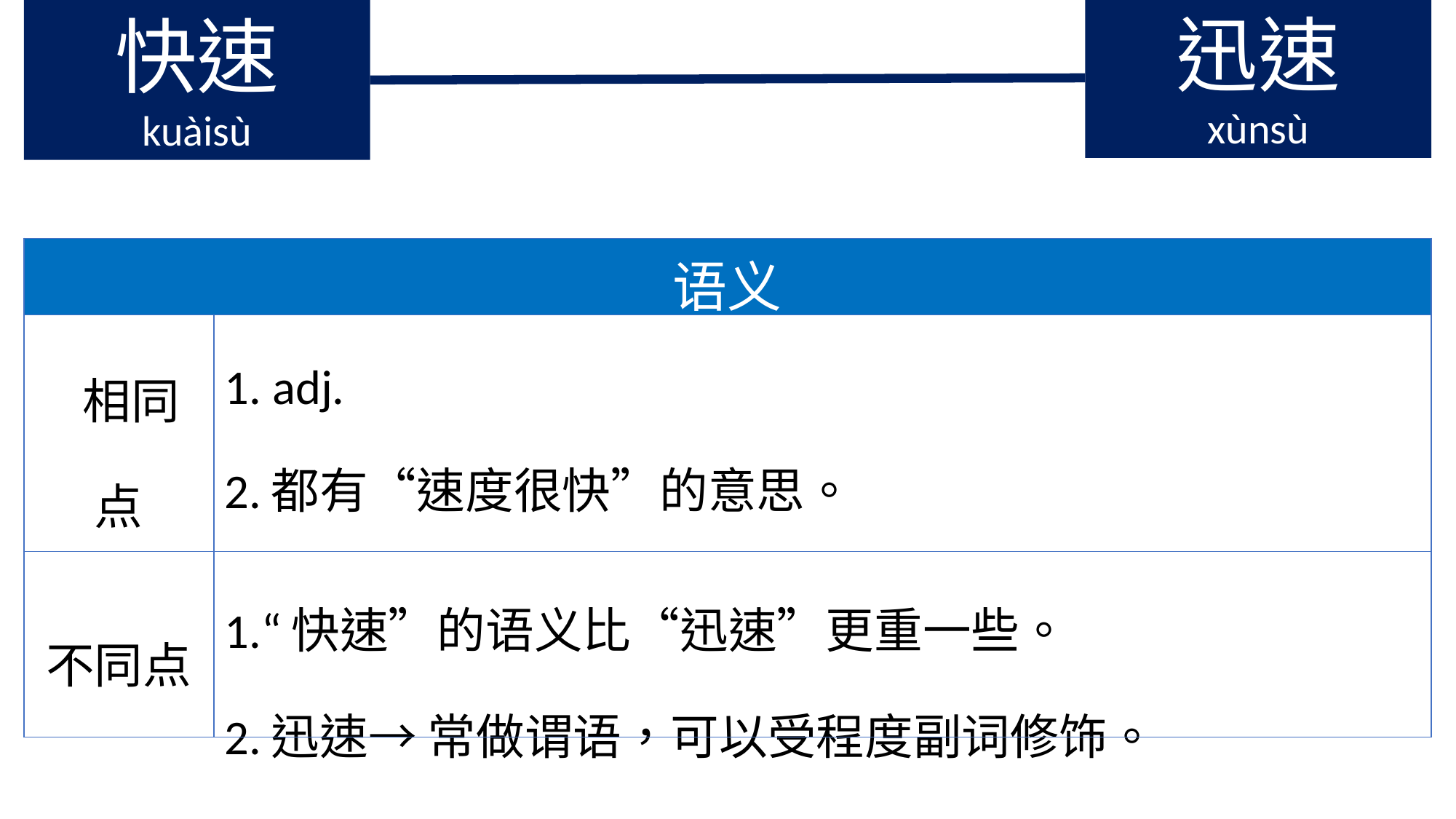

快速
kuàisù
迅速
xùnsù
| 语义 |  |
| --- | --- |
| 相同点 | 1. adj. 2.都有“速度很快”的意思。 |
| 不同点 | 1.“快速”的语义比“迅速”更重一些。 2.迅速→ 常做谓语，可以受程度副词修饰。 |